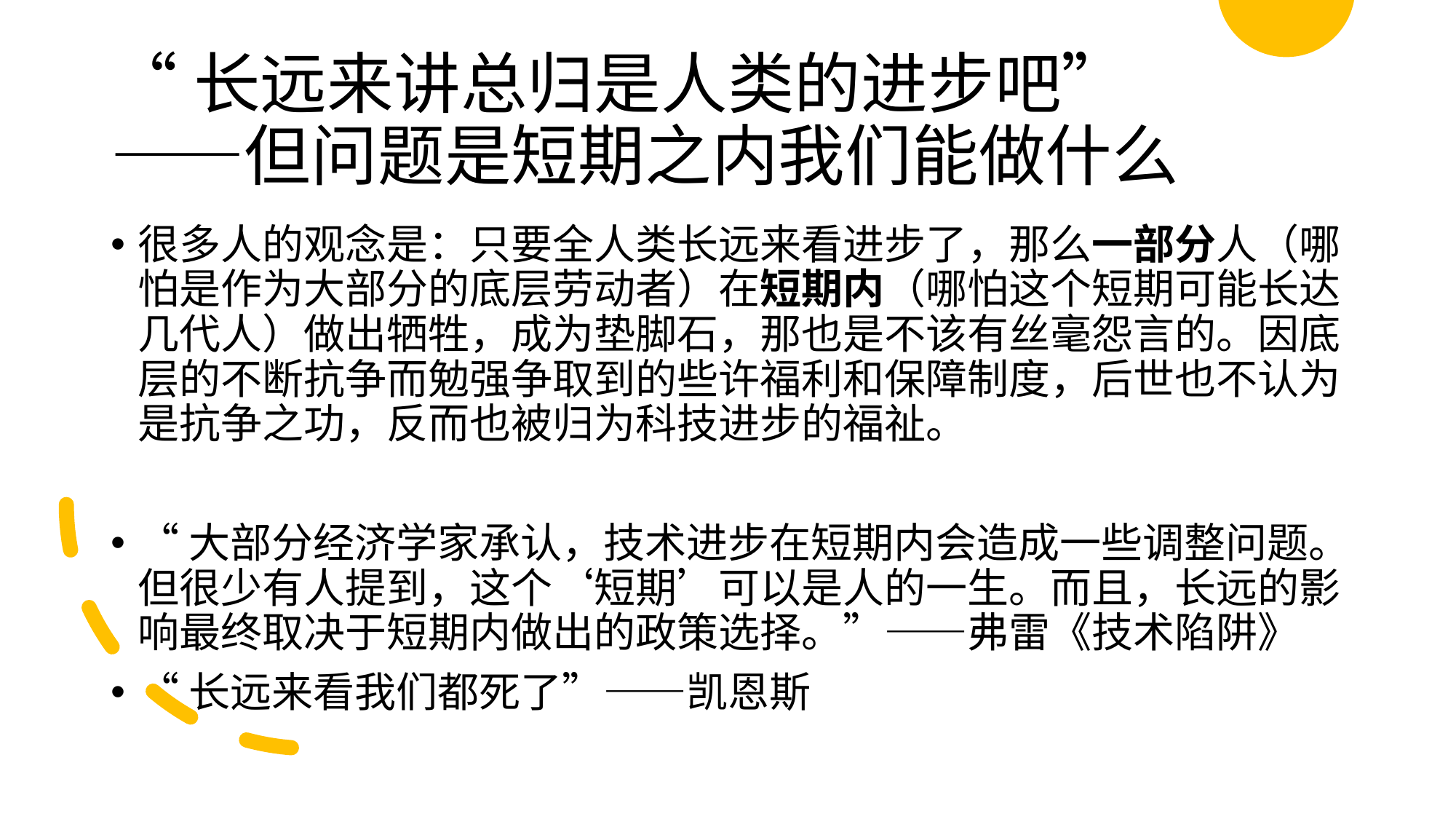

# “长远来讲总归是人类的进步吧” ——但问题是短期之内我们能做什么
很多人的观念是：只要全人类长远来看进步了，那么一部分人（哪怕是作为大部分的底层劳动者）在短期内（哪怕这个短期可能长达几代人）做出牺牲，成为垫脚石，那也是不该有丝毫怨言的。因底层的不断抗争而勉强争取到的些许福利和保障制度，后世也不认为是抗争之功，反而也被归为科技进步的福祉。

“大部分经济学家承认，技术进步在短期内会造成一些调整问题。但很少有人提到，这个‘短期’可以是人的一生。而且，长远的影响最终取决于短期内做出的政策选择。”——弗雷《技术陷阱》
“长远来看我们都死了”——凯恩斯